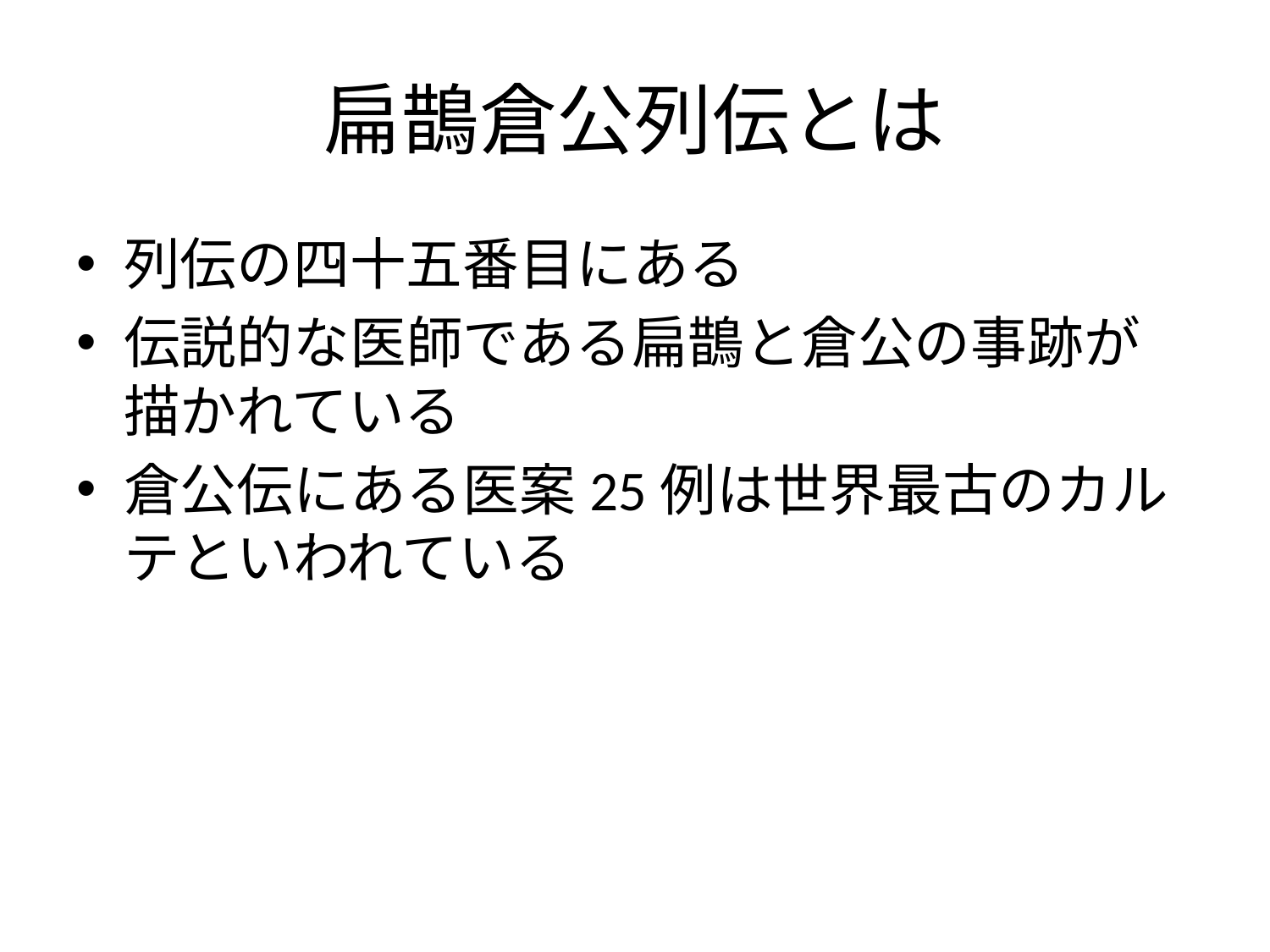

# 扁鵲倉公列伝とは
列伝の四十五番目にある
伝説的な医師である扁鵲と倉公の事跡が描かれている
倉公伝にある医案25例は世界最古のカルテといわれている